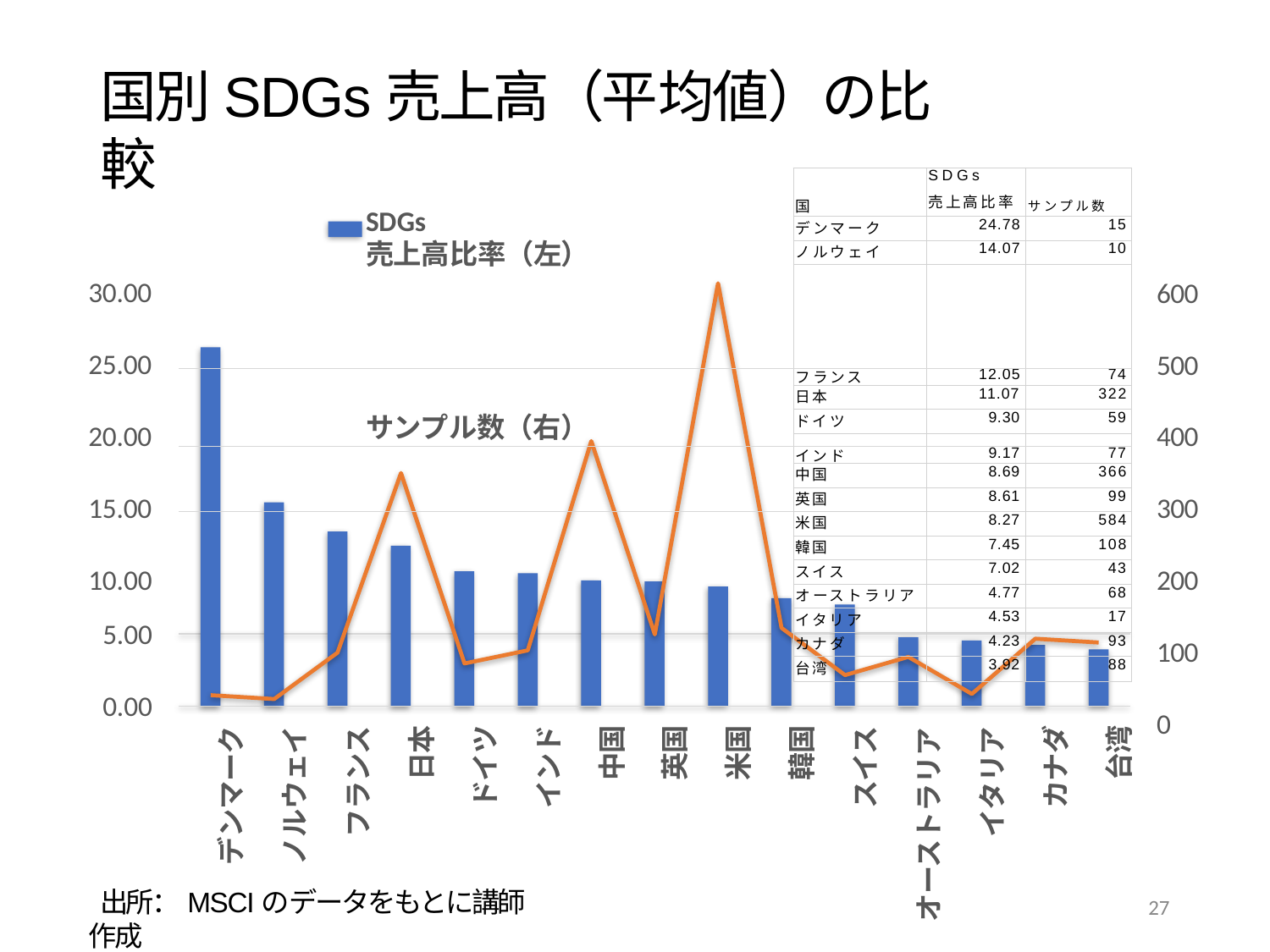

国別SDGs売上高（平均値）の比較
| SDGs 売上高比率（左） | 国 | SDGs 売上高比率 | サンプル数 |
| --- | --- | --- | --- |
|  | デンマーク | 24.78 | 15 |
|  | ノルウェイ | 14.07 | 10 |
|  |  |  |  |
| サンプル数（右） | フランス | 12.05 | 74 |
|  | 日本 | 11.07 | 322 |
|  | ドイツ | 9.30 | 59 |
|  |  |  |  |
|  | インド | 9.17 | 77 |
|  | 中国 | 8.69 | 366 |
|  | 英国 | 8.61 | 99 |
|  | 米国 | 8.27 | 584 |
|  | 韓国 | 7.45 | 108 |
|  | スイス | 7.02 | 43 |
|  | オーストラリア | 4.77 | 68 |
|  | イタリア | 4.53 | 17 |
|  | カナダ | 4.23 | 93 |
|  | 台湾 | 3.92 | 88 |

30.00
25.00
20.00
15.00
10.00

5.00

0.00

出所：MSCIのデータをもとに講師作成
600 500 400 300 200 100 0

27

日本
中国
英国
米国
韓国
台湾
インド
スイス
ドイツ
カナダ
フランス
イタリア
デンマーク
ノルウェイ
オーストラリア